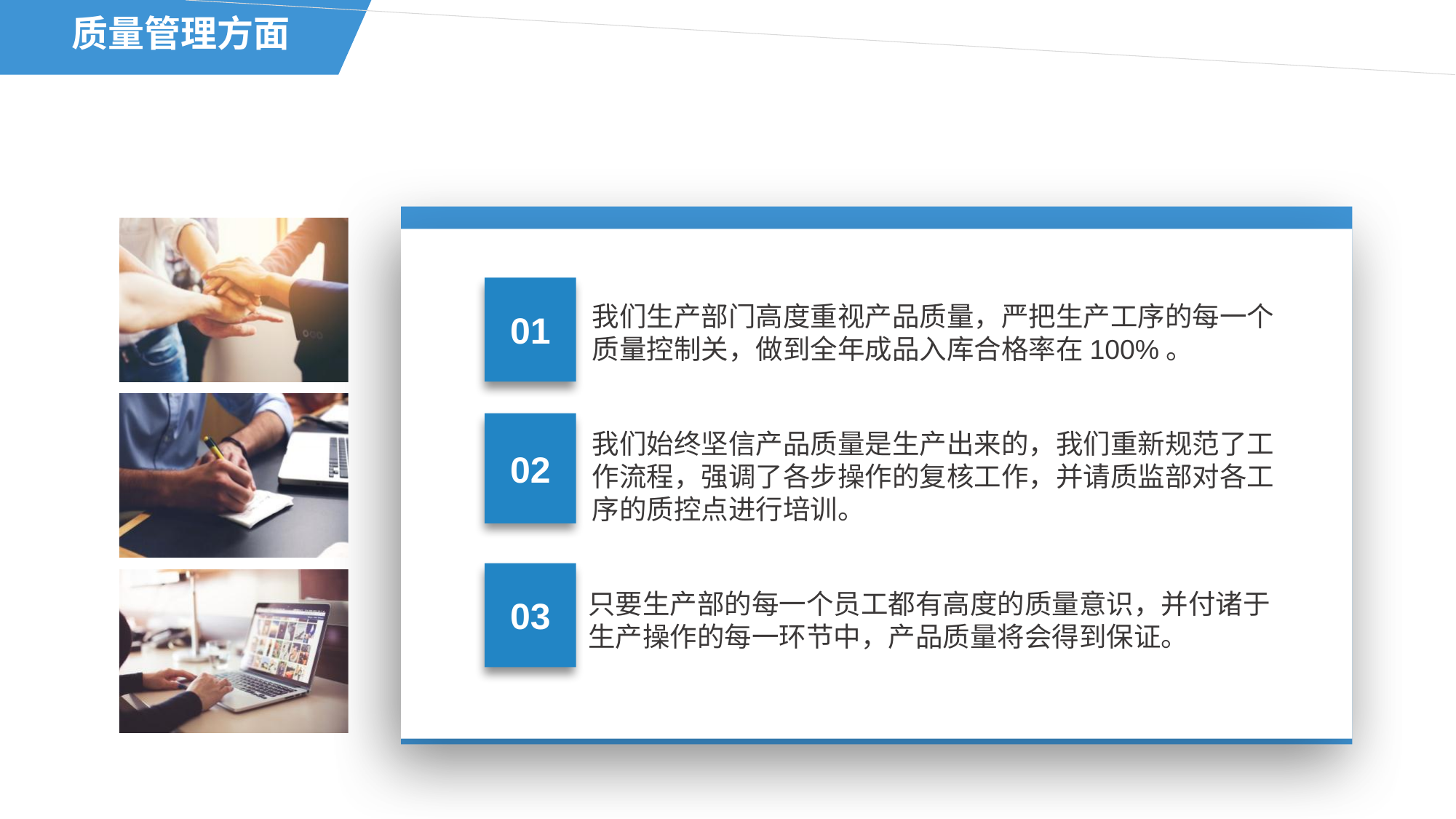

质量管理方面

01
我们生产部门高度重视产品质量，严把生产工序的每一个质量控制关，做到全年成品入库合格率在100%。

02
我们始终坚信产品质量是生产出来的，我们重新规范了工作流程，强调了各步操作的复核工作，并请质监部对各工序的质控点进行培训。
03
只要生产部的每一个员工都有高度的质量意识，并付诸于生产操作的每一环节中，产品质量将会得到保证。